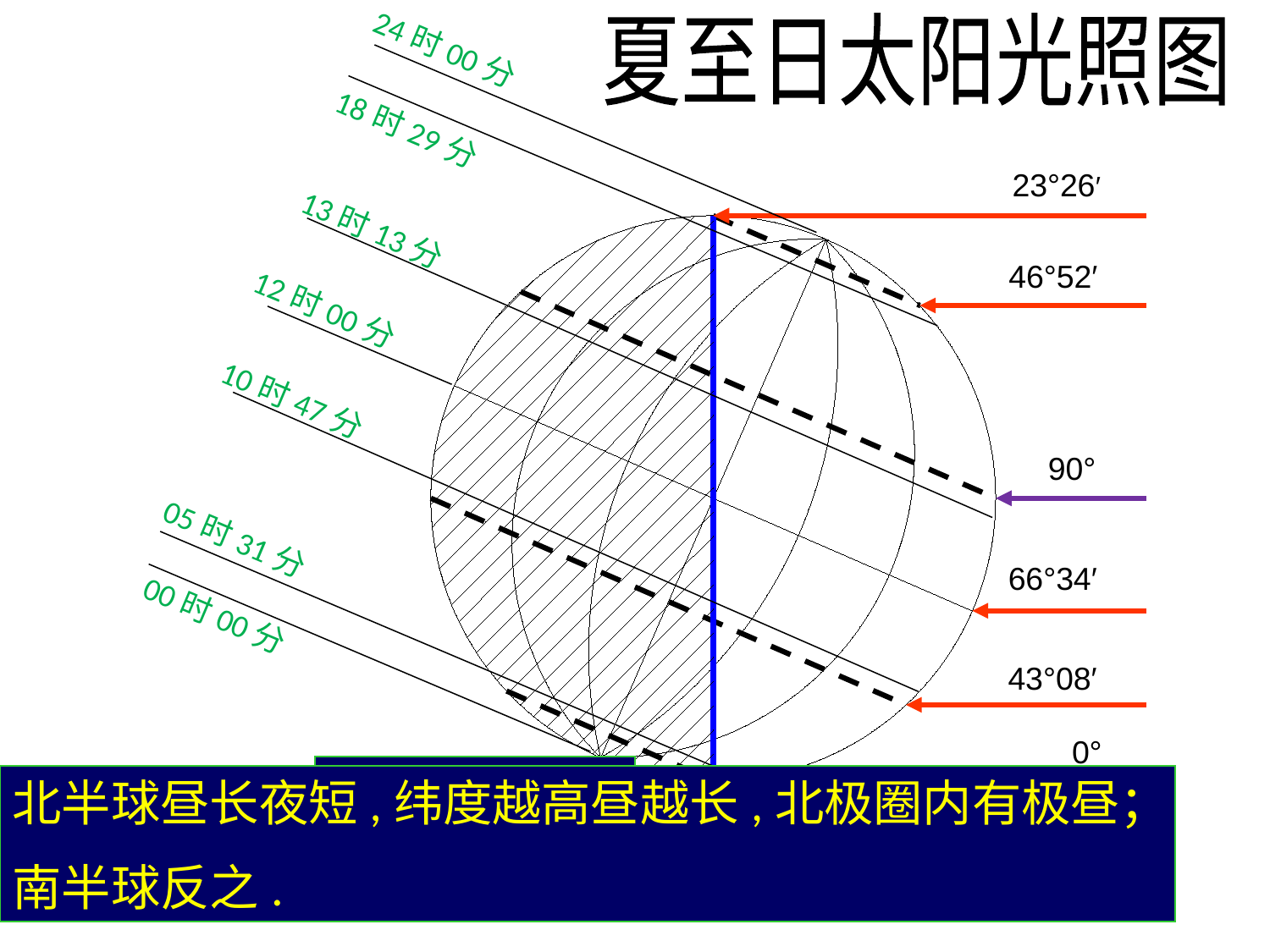

夏至日太阳光照图
24时00分
18时29分

23°26′

13时13分

46°52′
12时00分

10时47分
90°
05时31分

66°34′
00时00分
43°08′

0°
太阳直射在哪个纬度？
全球昼夜长短有什么分布规律？
北回归线
北半球昼长夜短,纬度越高昼越长,北极圈内有极昼；
南半球反之.